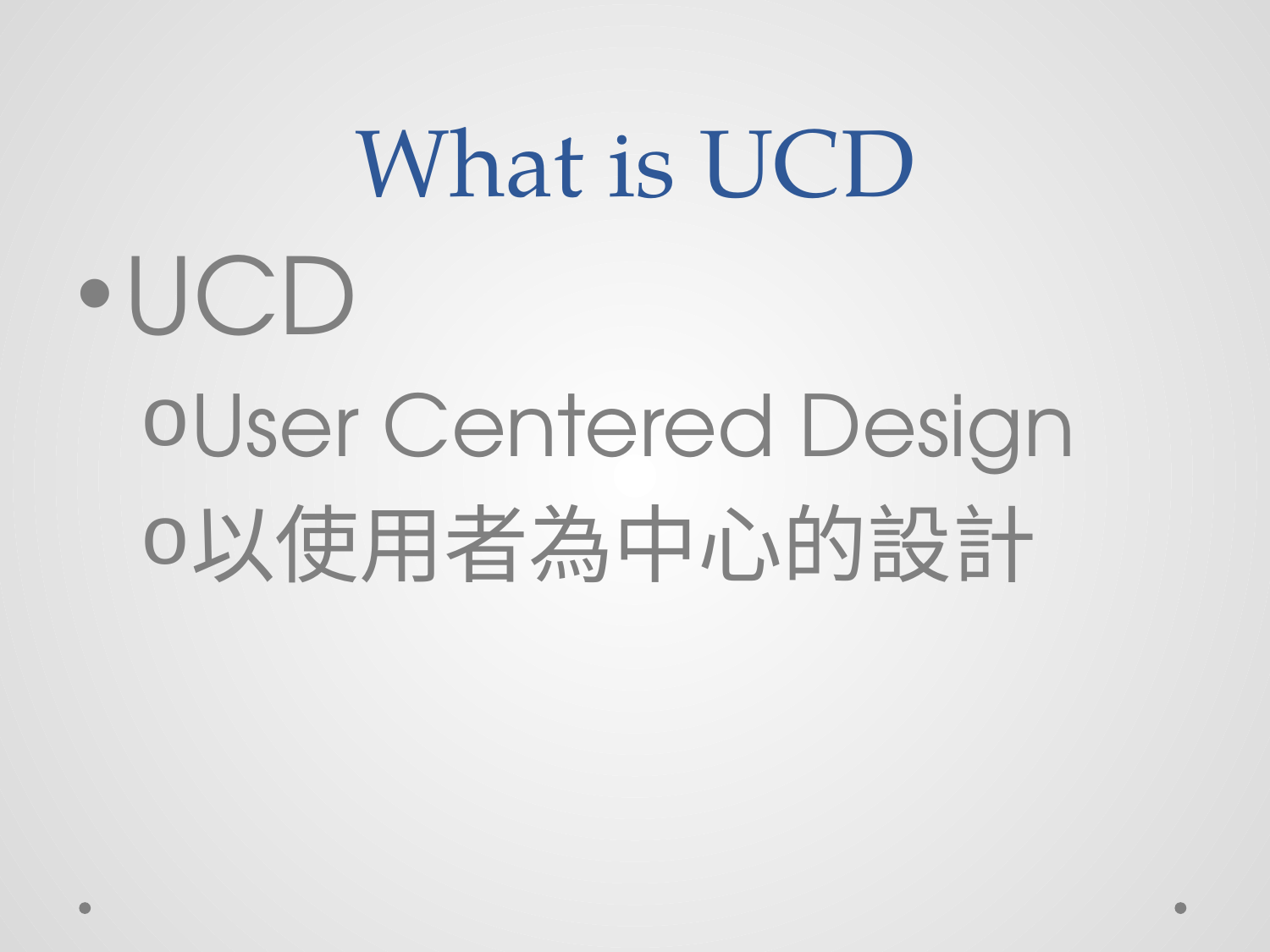

# What is UCD
UCD
User Centered Design
以使用者為中心的設計